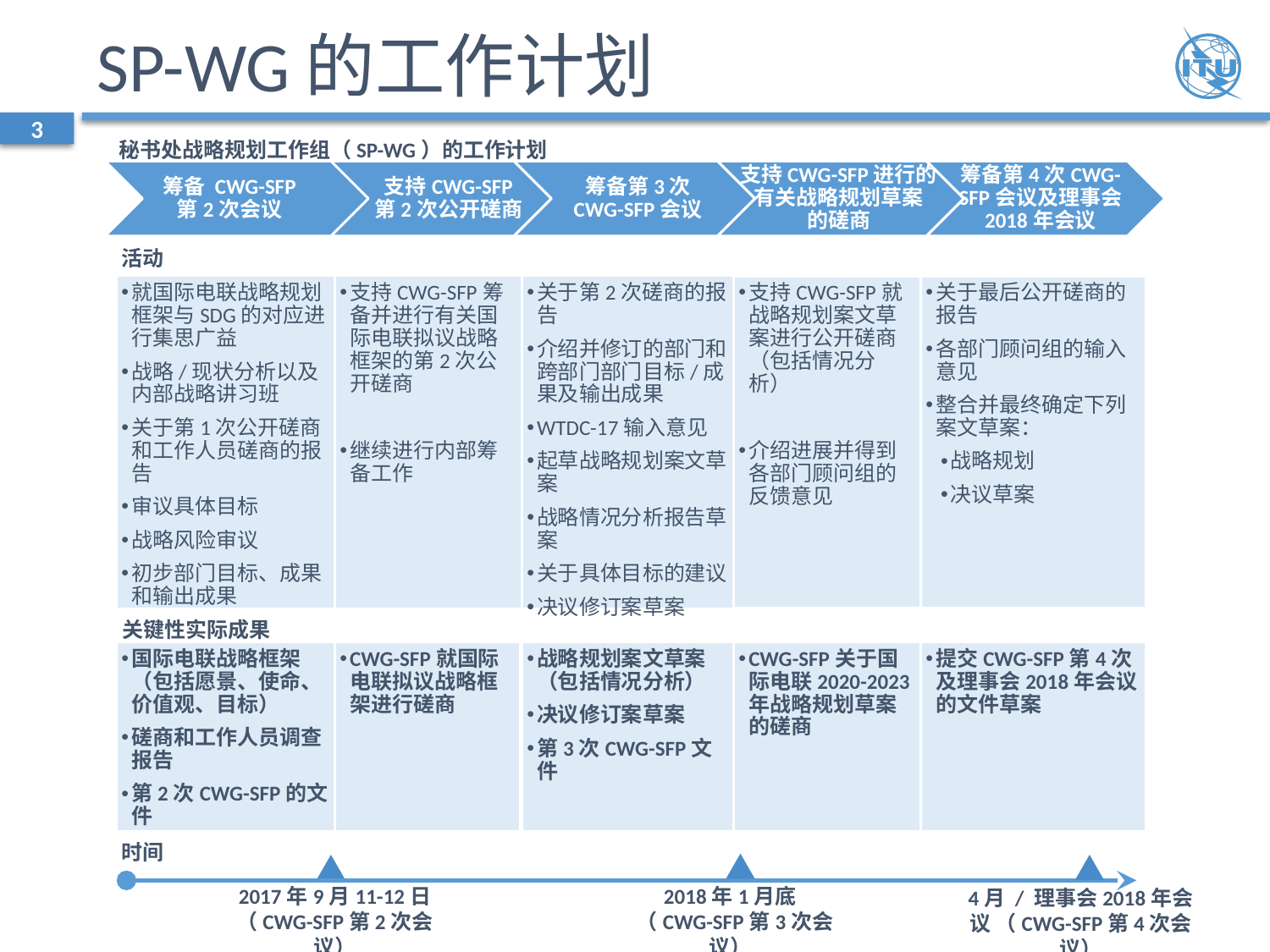

# SP-WG的工作计划
3
秘书处战略规划工作组（SP-WG）的工作计划

筹备 CWG-SFP
第2次会议

筹备第4次CWG-SFP会议及理事会
2018年会议

支持CWG-SFP
第2次公开磋商

筹备第3次
CWG-SFP会议

支持CWG-SFP进行的有关战略规划草案
的磋商
活动
关于第2次磋商的报告
介绍并修订的部门和跨部门部门目标/成果及输出成果
WTDC-17输入意见
起草战略规划案文草案
战略情况分析报告草案
关于具体目标的建议
决议修订案草案
关于最后公开磋商的报告
各部门顾问组的输入意见
整合并最终确定下列案文草案：
战略规划
决议草案
就国际电联战略规划框架与SDG的对应进行集思广益
战略/现状分析以及内部战略讲习班
关于第1次公开磋商和工作人员磋商的报告
审议具体目标
战略风险审议
初步部门目标、成果和输出成果

支持CWG-SFP筹备并进行有关国际电联拟议战略框架的第2次公开磋商

继续进行内部筹备工作
支持CWG-SFP就战略规划案文草案进行公开磋商（包括情况分析）

介绍进展并得到各部门顾问组的反馈意见

关键性实际成果
战略规划案文草案（包括情况分析）
决议修订案草案
第3次CWG-SFP文件
提交CWG-SFP第4次及理事会2018年会议的文件草案

国际电联战略框架（包括愿景、使命、价值观、目标）
磋商和工作人员调查报告
第2次CWG-SFP的文件

CWG-SFP就国际电联拟议战略框架进行磋商
CWG-SFP关于国际电联2020-2023年战略规划草案的磋商
时间

2017年9月11-12日
（CWG-SFP第2次会议）
2018年1月底
 （CWG-SFP第3次会议）

4月 / 理事会2018年会议 （CWG-SFP第4次会议）